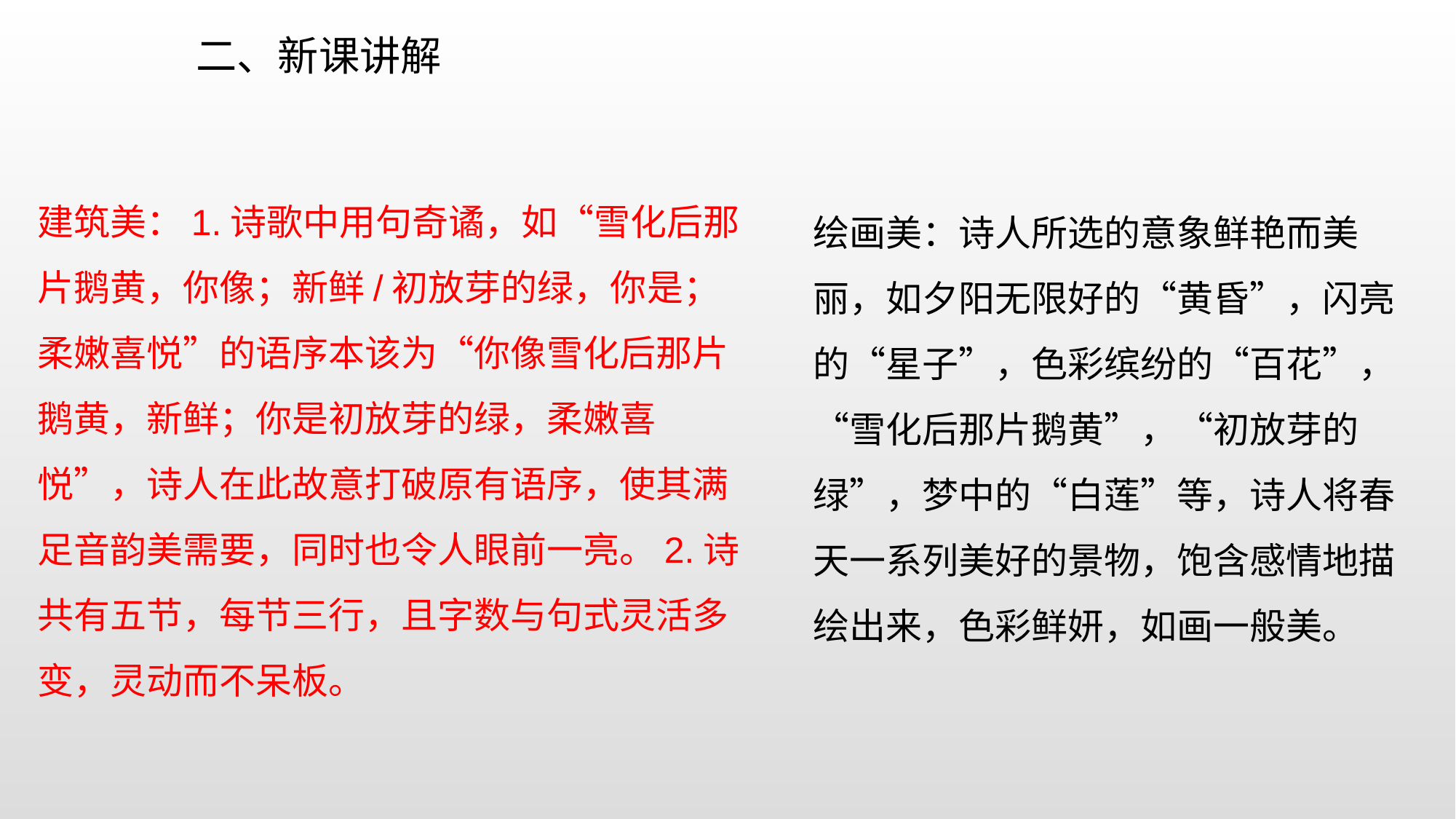

二、新课讲解

建筑美：1.诗歌中用句奇谲，如“雪化后那片鹅黄，你像；新鲜/初放芽的绿，你是；柔嫩喜悦”的语序本该为“你像雪化后那片鹅黄，新鲜；你是初放芽的绿，柔嫩喜悦”，诗人在此故意打破原有语序，使其满足音韵美需要，同时也令人眼前一亮。2.诗共有五节，每节三行，且字数与句式灵活多变，灵动而不呆板。

绘画美：诗人所选的意象鲜艳而美丽，如夕阳无限好的“黄昏”，闪亮的“星子”，色彩缤纷的“百花”，“雪化后那片鹅黄”，“初放芽的绿”，梦中的“白莲”等，诗人将春天一系列美好的景物，饱含感情地描绘出来，色彩鲜妍，如画一般美。